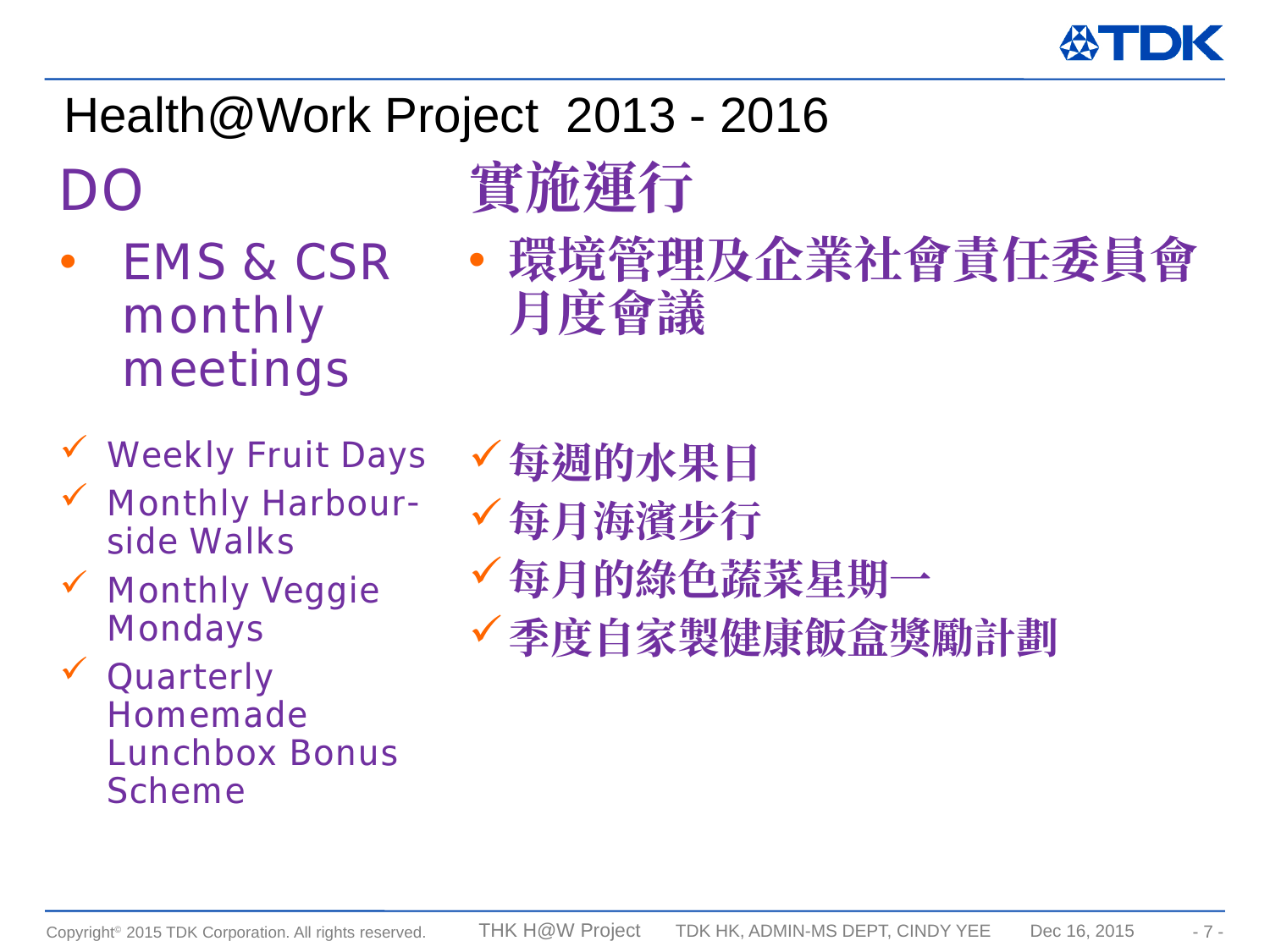

# Health@Work Project  2013 - 2016
實施運行
環境管理及企業社會責任委員會  月度會議

每週的水果日
每月海濱步行
每月的綠色蔬菜星期一
季度自家製健康飯盒獎勵計劃
DO
EMS & CSR monthly meetings

Weekly Fruit Days
Monthly Harbour-side Walks
Monthly Veggie Mondays
Quarterly Homemade Lunchbox Bonus Scheme